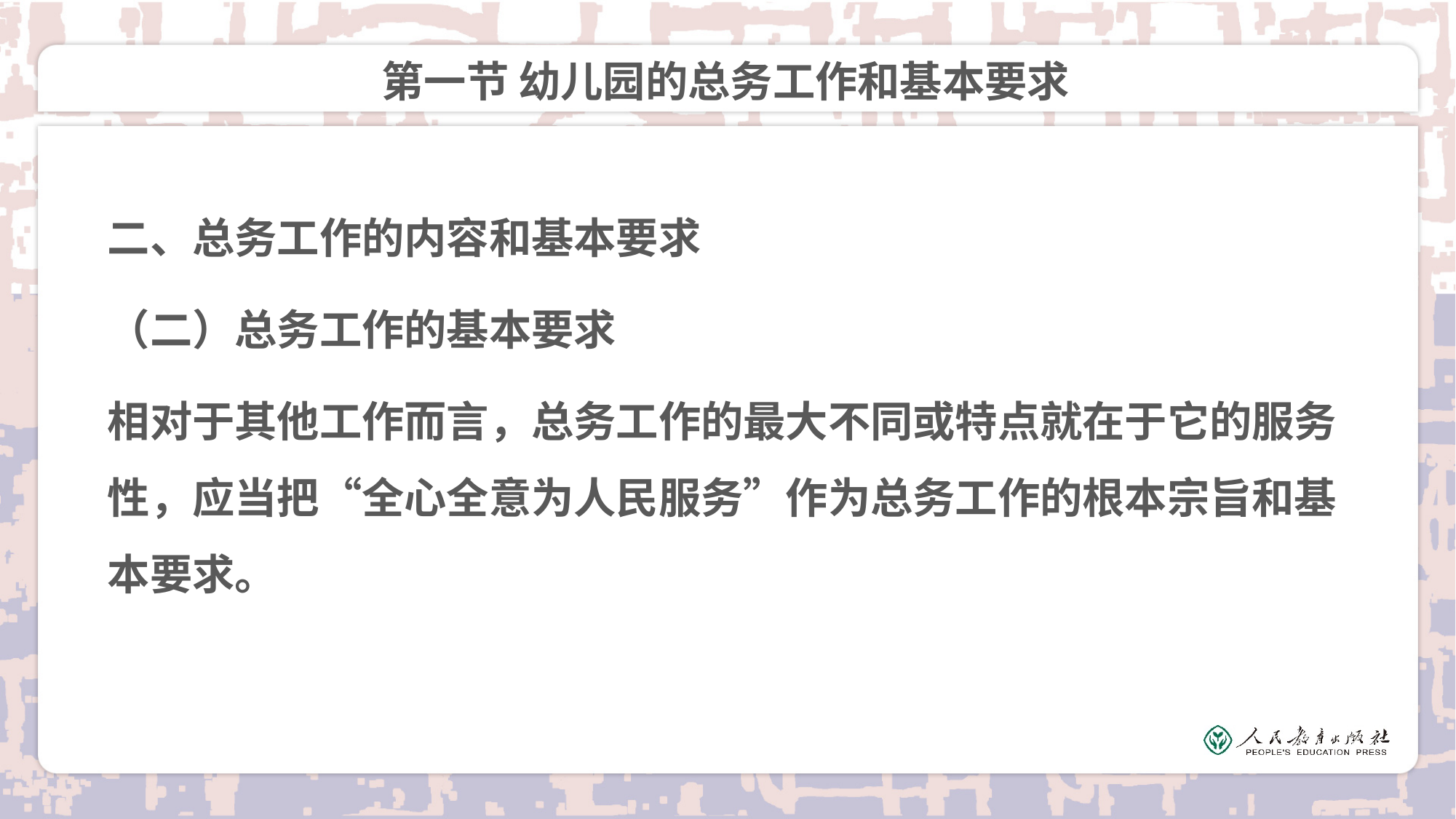

# 第一节 幼儿园的总务工作和基本要求
二、总务工作的内容和基本要求
（二）总务工作的基本要求
相对于其他工作而言，总务工作的最大不同或特点就在于它的服务性，应当把“全心全意为人民服务”作为总务工作的根本宗旨和基本要求。